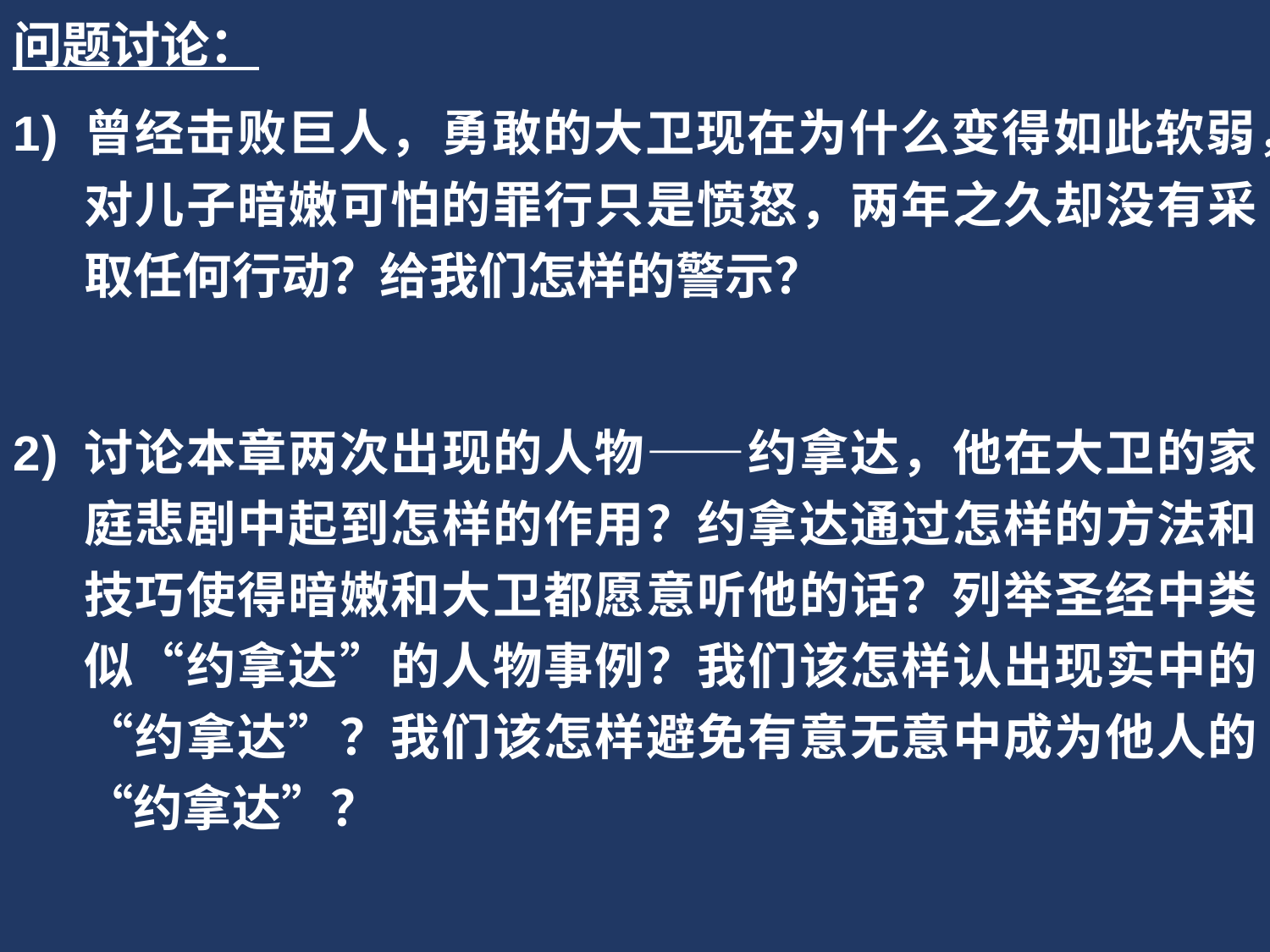

问题讨论：
曾经击败巨人，勇敢的大卫现在为什么变得如此软弱，对儿子暗嫩可怕的罪行只是愤怒，两年之久却没有采取任何行动？给我们怎样的警示？

讨论本章两次出现的人物——约拿达，他在大卫的家庭悲剧中起到怎样的作用？约拿达通过怎样的方法和技巧使得暗嫩和大卫都愿意听他的话？列举圣经中类似“约拿达”的人物事例？我们该怎样认出现实中的“约拿达”？我们该怎样避免有意无意中成为他人的“约拿达”？